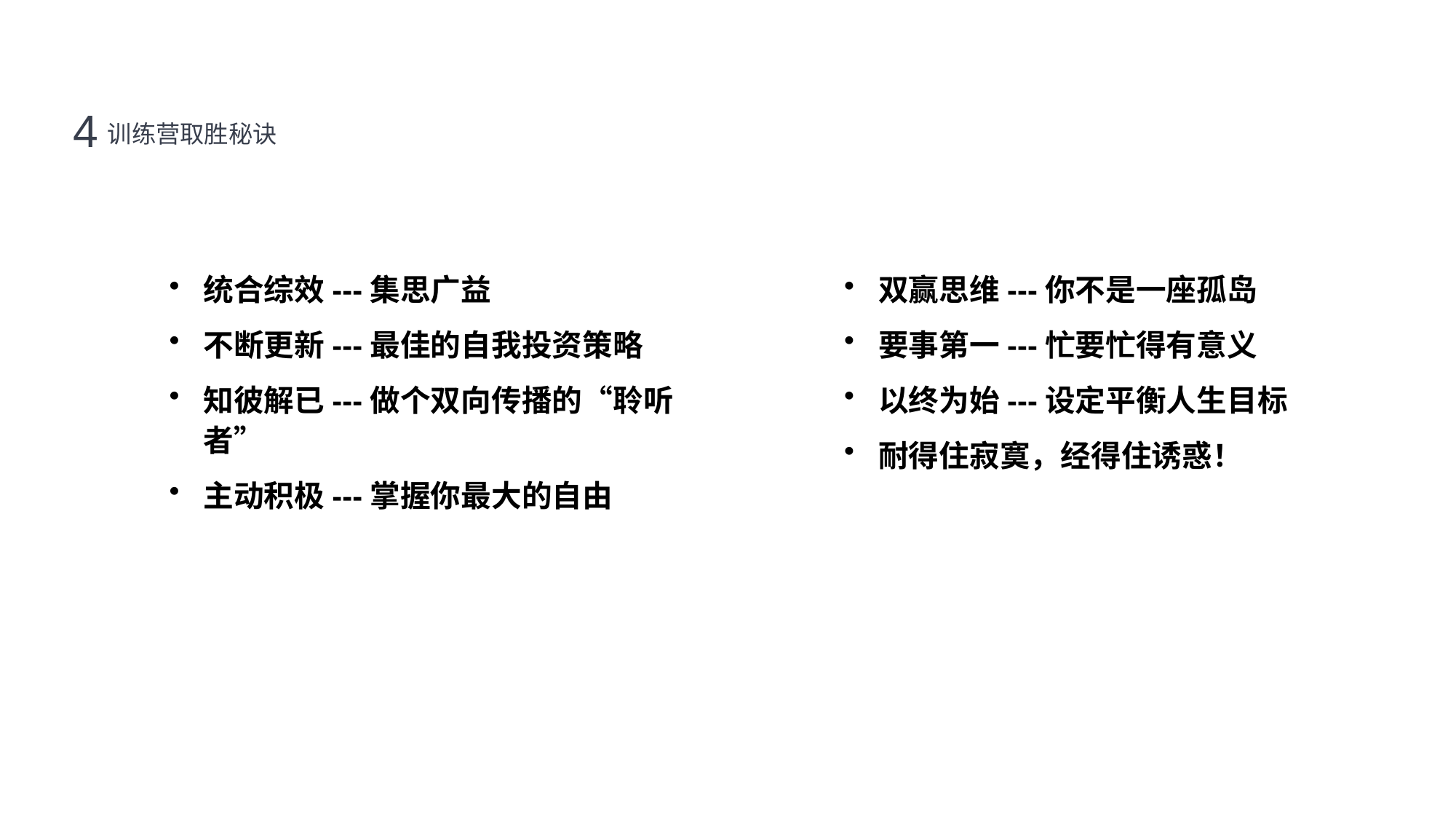

训练营取胜秘诀
4
统合综效---集思广益
不断更新---最佳的自我投资策略
知彼解已---做个双向传播的“聆听者”
主动积极---掌握你最大的自由
双赢思维---你不是一座孤岛
要事第一---忙要忙得有意义
以终为始---设定平衡人生目标
耐得住寂寞，经得住诱惑！

25